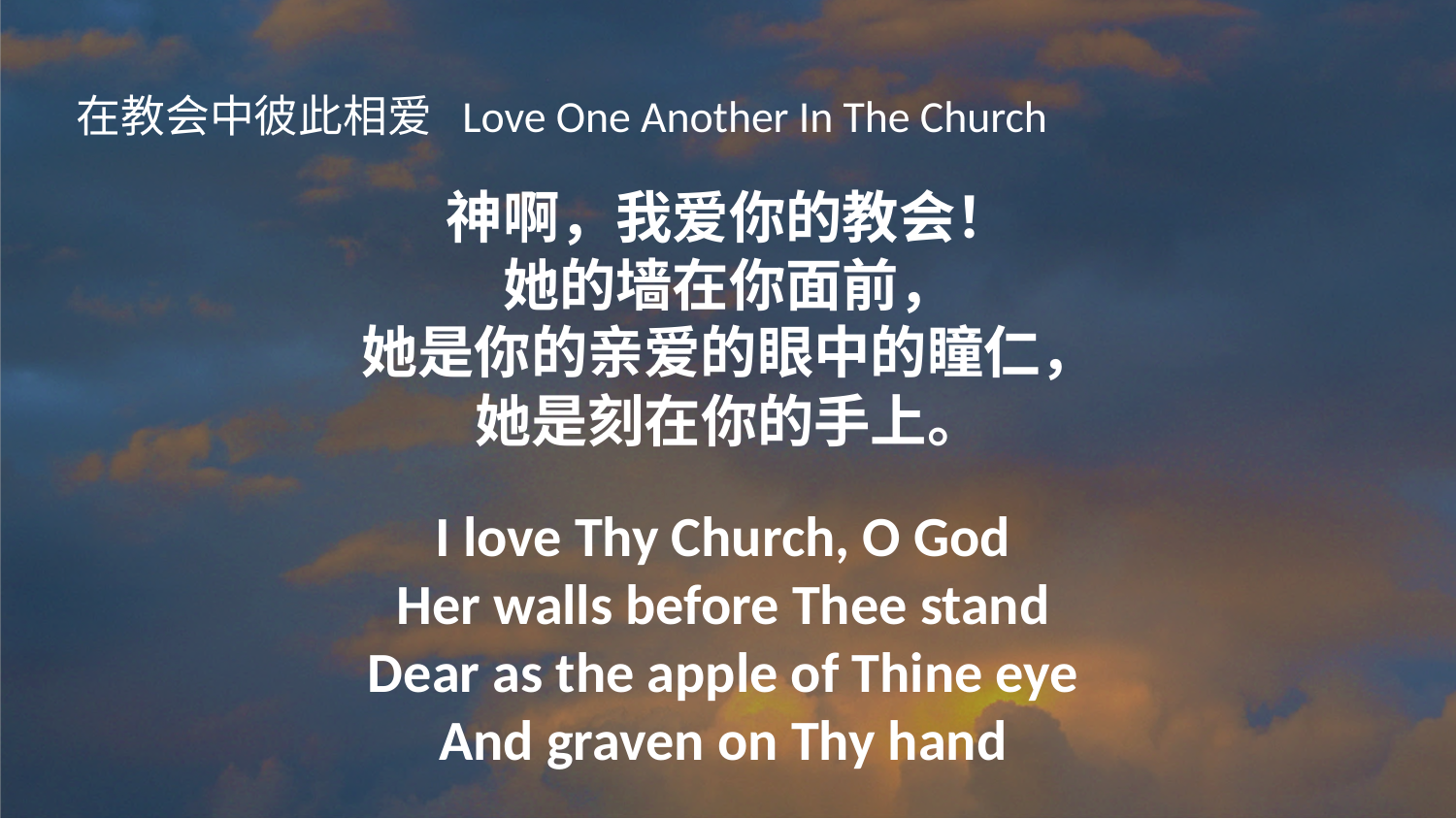

在教会中彼此相爱  Love One Another In The Church

神啊，我爱你的教会！
她的墙在你面前，
她是你的亲爱的眼中的瞳仁，
她是刻在你的手上。
I love Thy Church, O God
Her walls before Thee stand
Dear as the apple of Thine eye
And graven on Thy hand